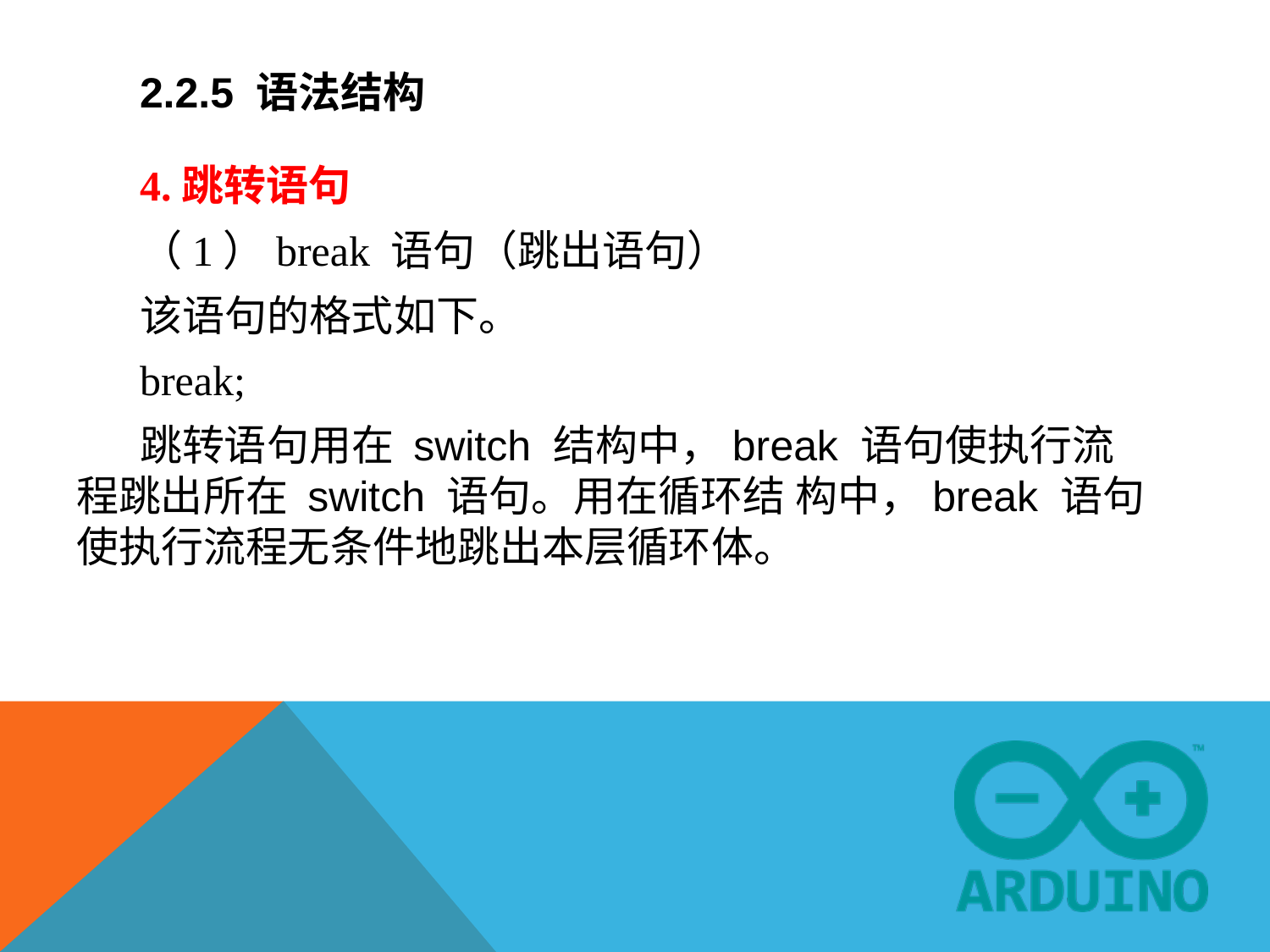

# 2.2.5 语法结构
4.跳转语句
（1）break 语句（跳出语句）
该语句的格式如下。
break;
跳转语句用在 switch 结构中，break 语句使执行流程跳出所在 switch 语句。用在循环结 构中，break 语句使执行流程无条件地跳出本层循环体。